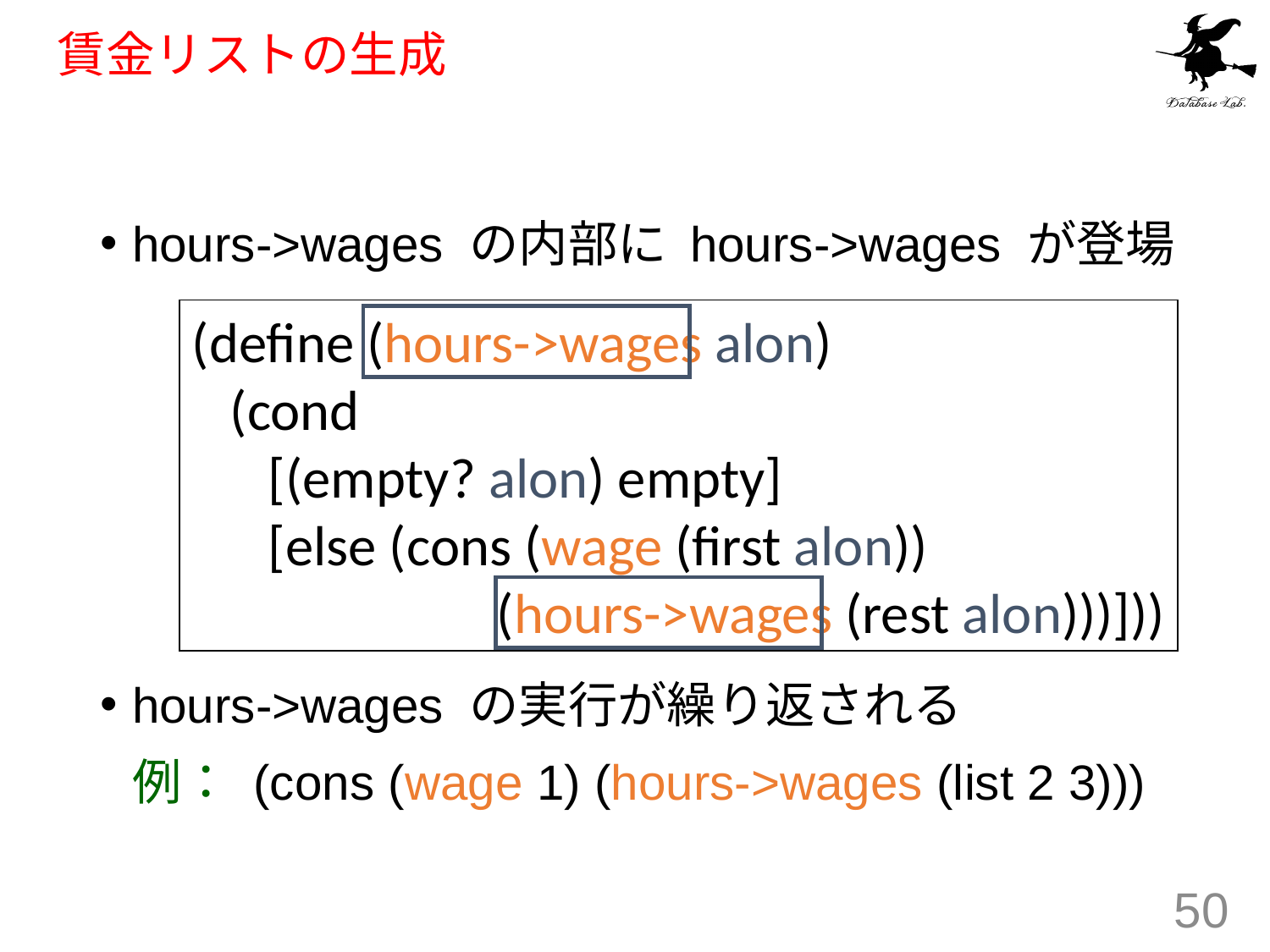

# 賃金リストの生成
hours->wages の内部に hours->wages が登場

hours->wages の実行が繰り返される
	例： (cons (wage 1) (hours->wages (list 2 3)))
(define (hours->wages alon)
   (cond
      [(empty? alon) empty]
      [else (cons (wage (first alon))
                        (hours->wages (rest alon)))]))

50